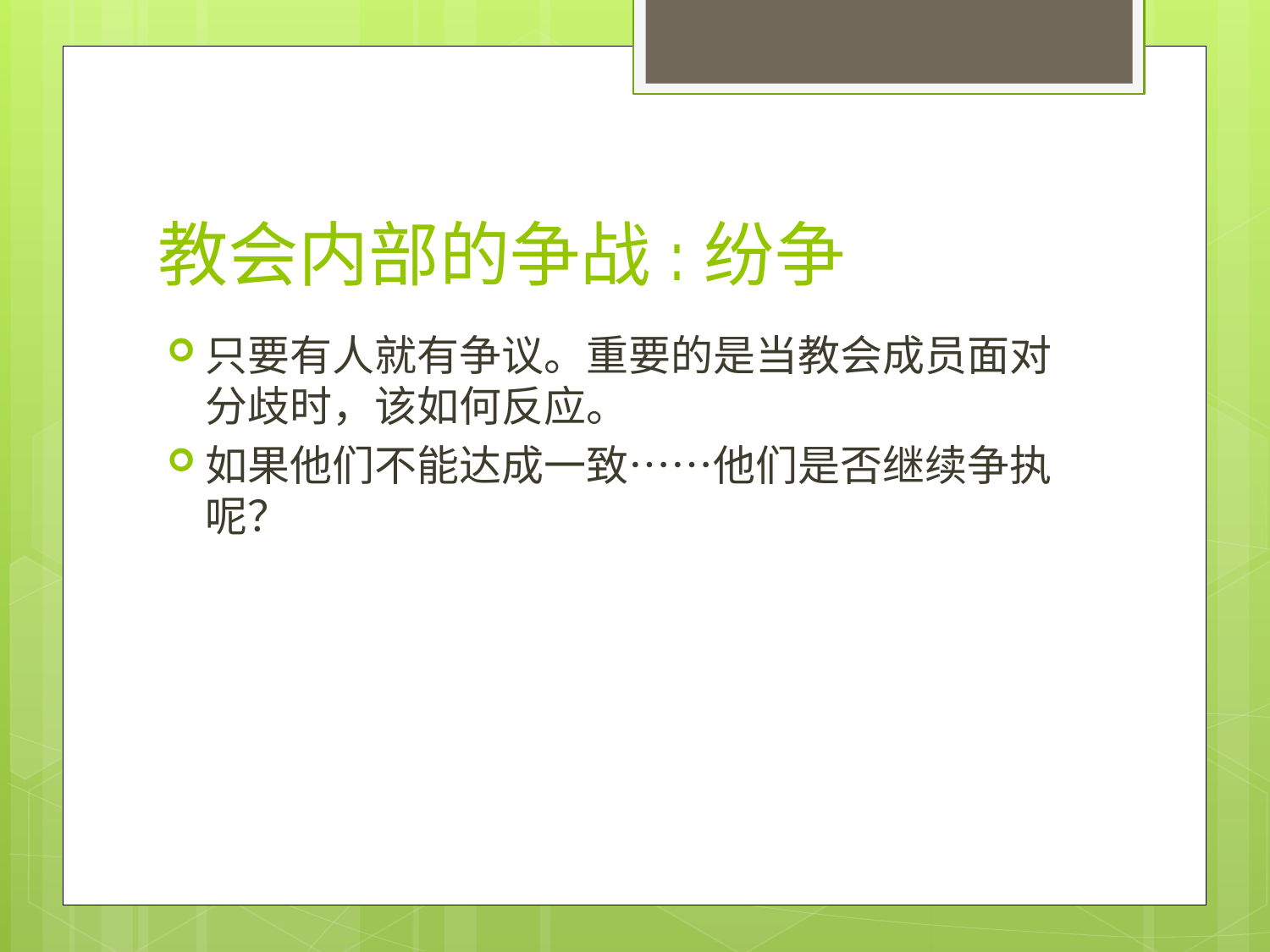

# 教会内部的争战:纷争
只要有人就有争议。重要的是当教会成员面对分歧时，该如何反应。
如果他们不能达成一致……他们是否继续争执呢？